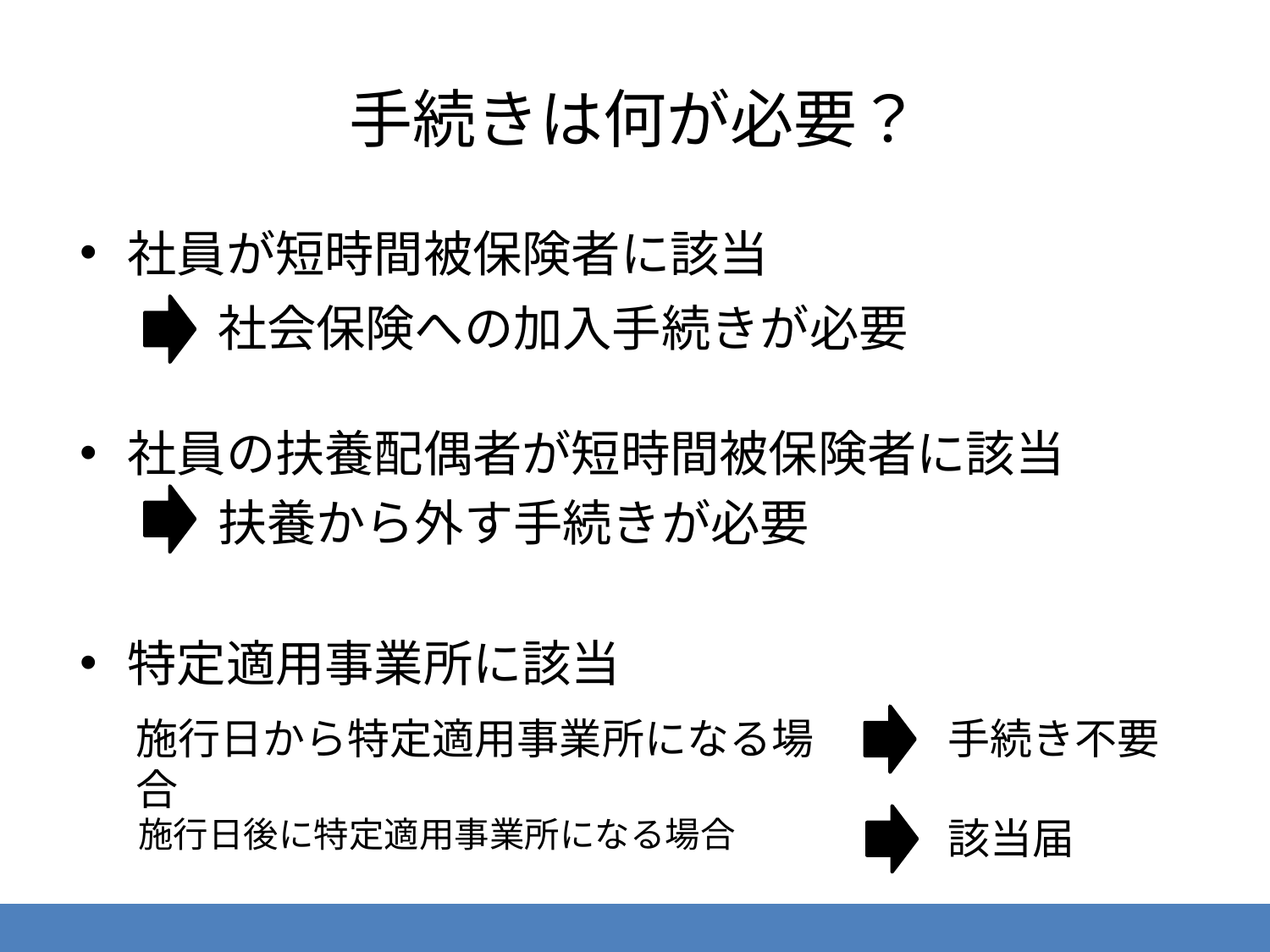

# 手続きは何が必要？
社員が短時間被保険者に該当
社会保険への加入手続きが必要

社員の扶養配偶者が短時間被保険者に該当

扶養から外す手続きが必要
特定適用事業所に該当
施行日から特定適用事業所になる場合

手続き不要
施行日後に特定適用事業所になる場合

該当届